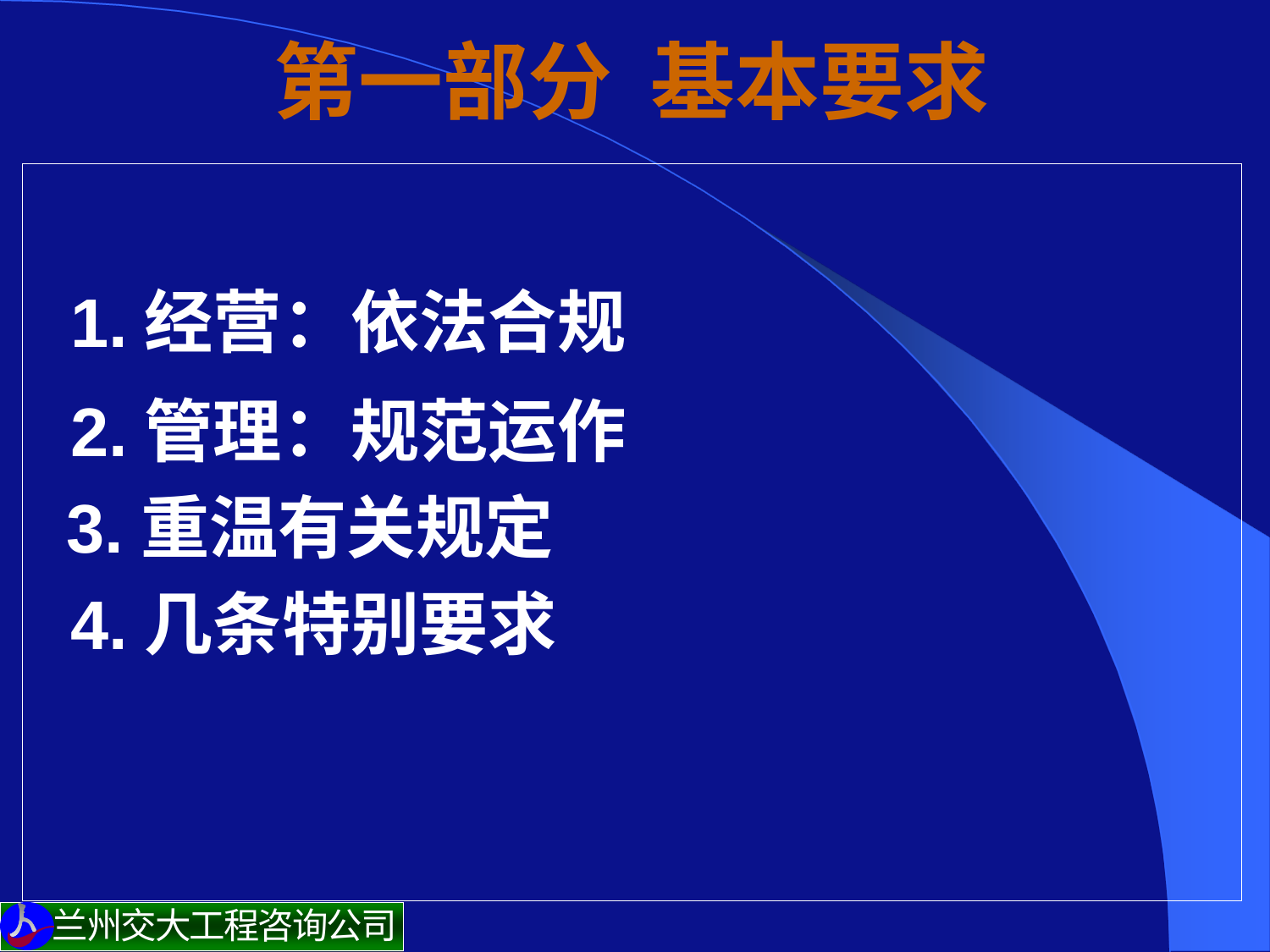

# 第一部分  基本要求

  1.经营：依法合规
  2.管理：规范运作
  3.重温有关规定
  4.几条特别要求